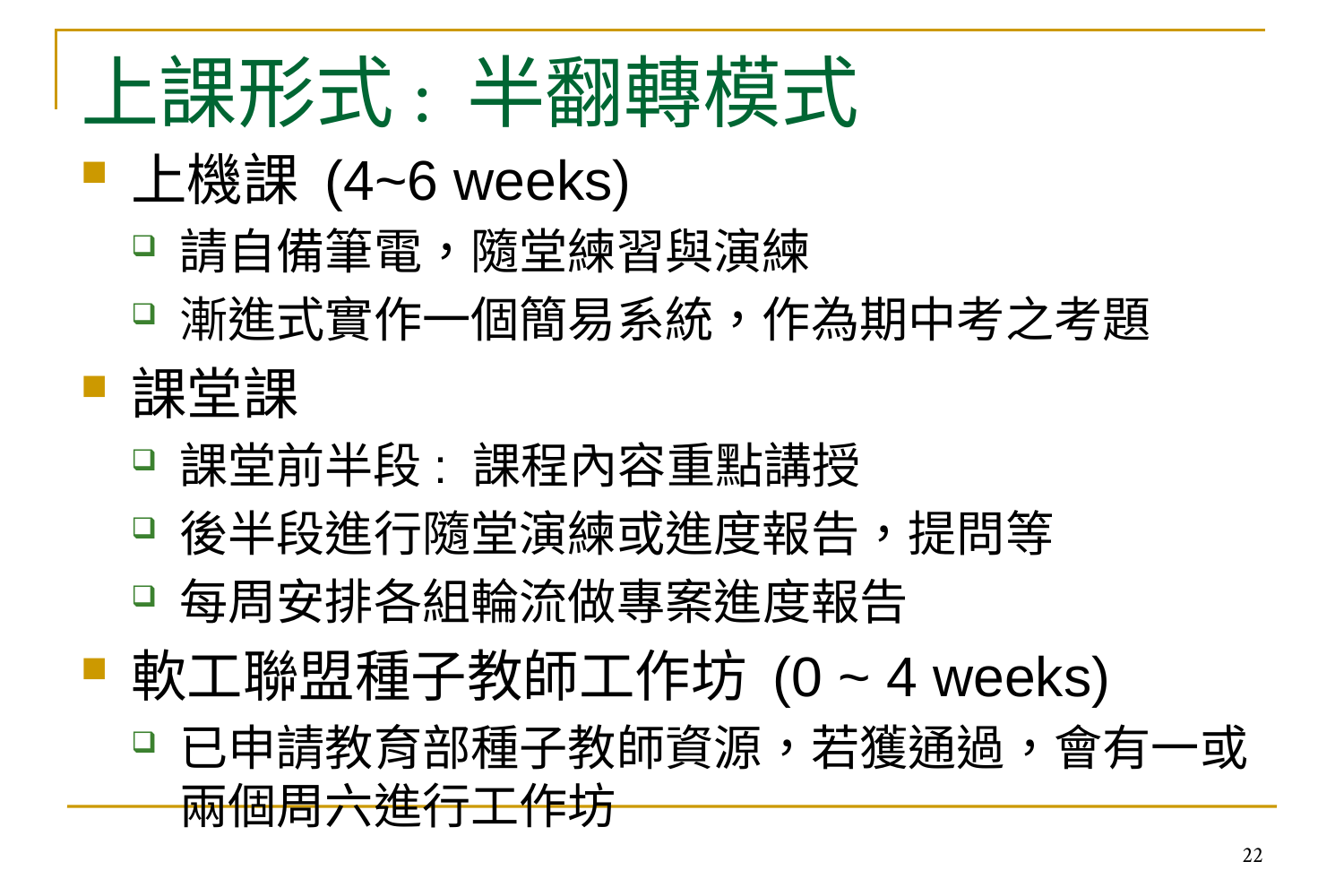

# 上課形式: 半翻轉模式
上機課 (4~6 weeks)
請自備筆電，隨堂練習與演練
漸進式實作一個簡易系統，作為期中考之考題
課堂課
課堂前半段: 課程內容重點講授
後半段進行隨堂演練或進度報告，提問等
每周安排各組輪流做專案進度報告
軟工聯盟種子教師工作坊 (0 ~ 4 weeks)
已申請教育部種子教師資源，若獲通過，會有一或兩個周六進行工作坊
22